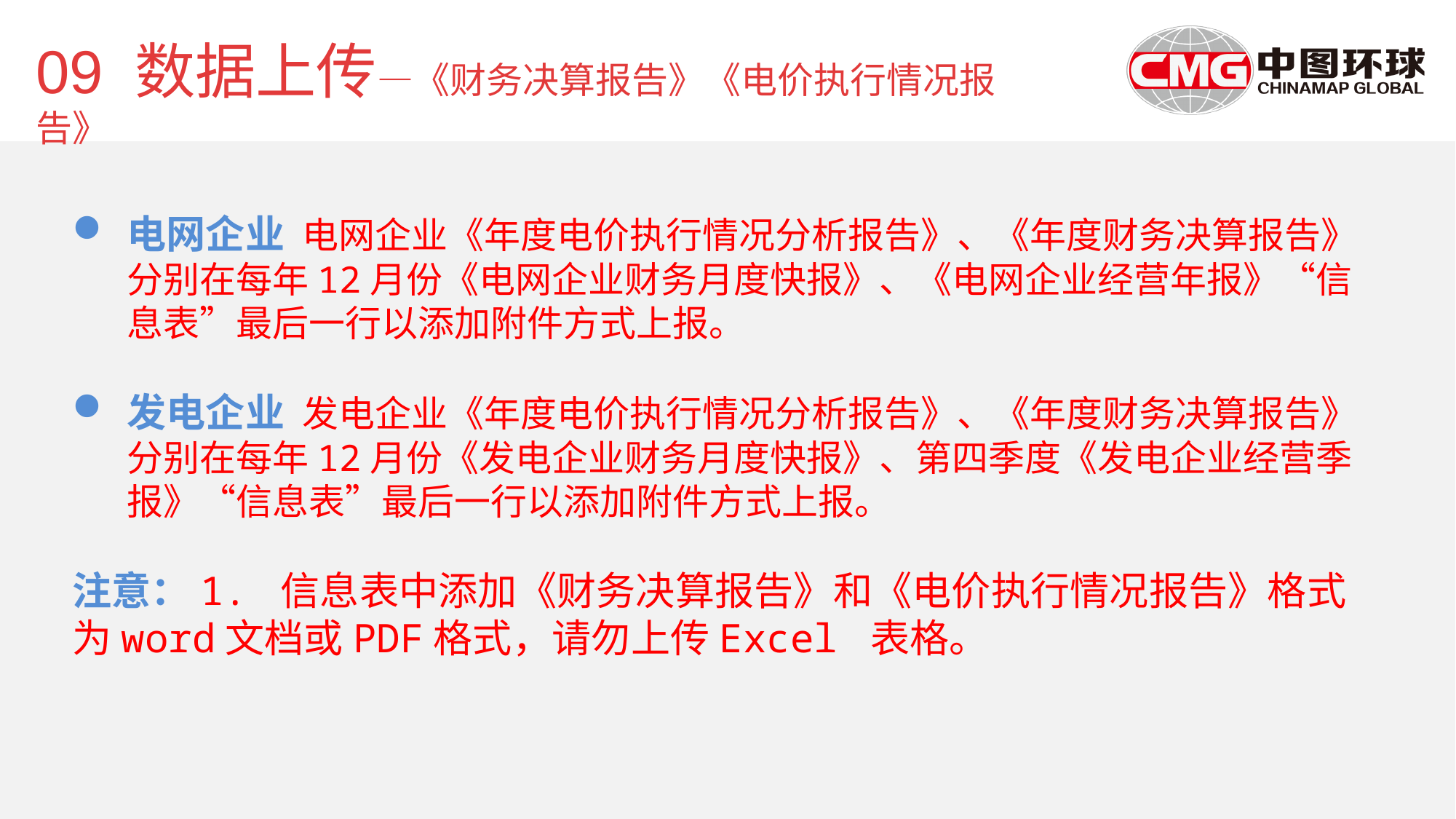

09 数据上传—《财务决算报告》《电价执行情况报告》
电网企业  电网企业《年度电价执行情况分析报告》、《年度财务决算报告》分别在每年12月份《电网企业财务月度快报》、《电网企业经营年报》“信息表”最后一行以添加附件方式上报。

发电企业  发电企业《年度电价执行情况分析报告》、《年度财务决算报告》分别在每年12月份《发电企业财务月度快报》、第四季度《发电企业经营季报》“信息表”最后一行以添加附件方式上报。

注意：1. 信息表中添加《财务决算报告》和《电价执行情况报告》格式为word文档或PDF格式，请勿上传Excel 表格。

26